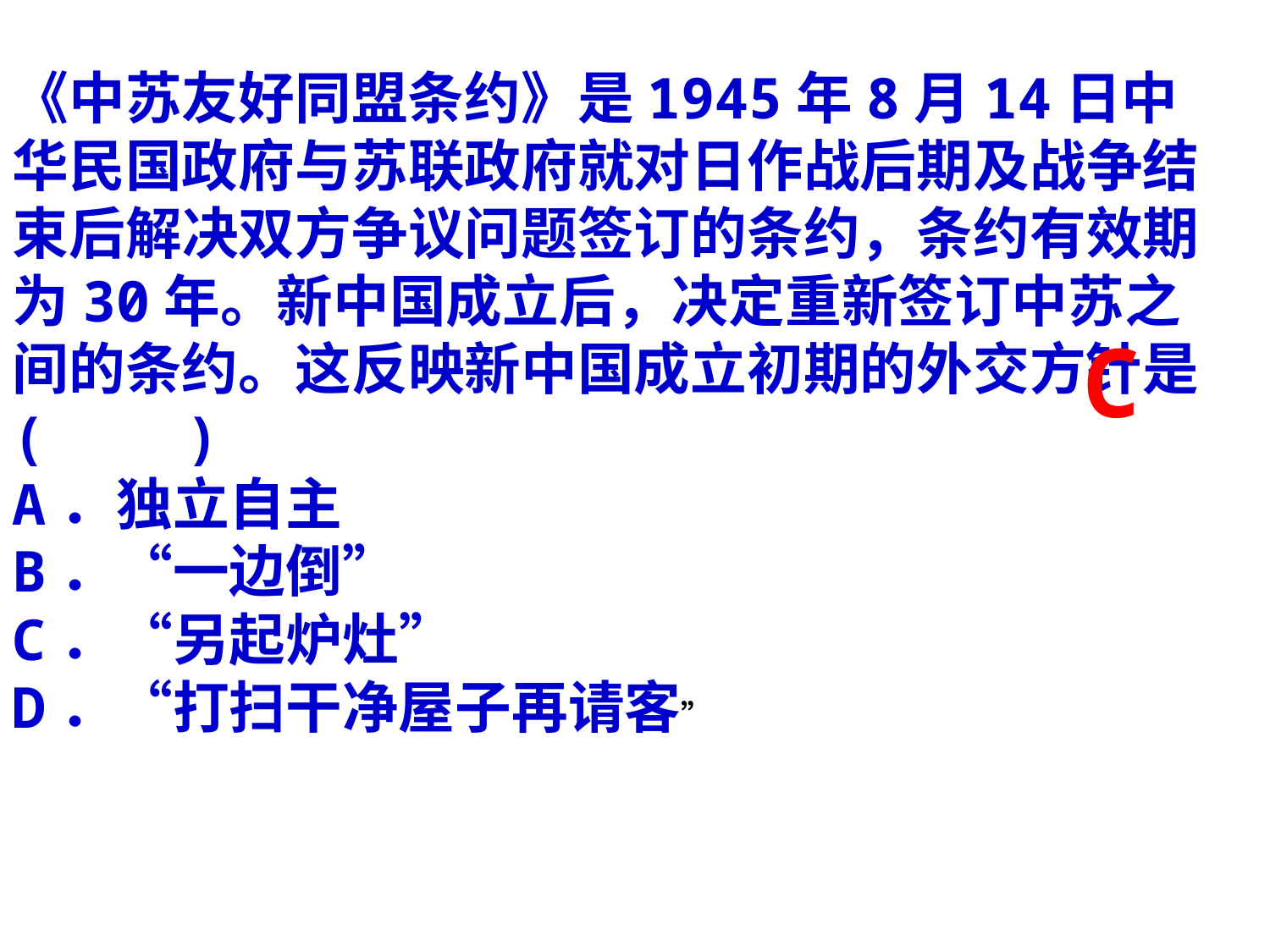

《中苏友好同盟条约》是1945年8月14日中华民国政府与苏联政府就对日作战后期及战争结束后解决双方争议问题签订的条约，条约有效期为30年。新中国成立后，决定重新签订中苏之间的条约。这反映新中国成立初期的外交方针是(　　)
A．独立自主
B．“一边倒”
C．“另起炉灶”
D．“打扫干净屋子再请客”
C